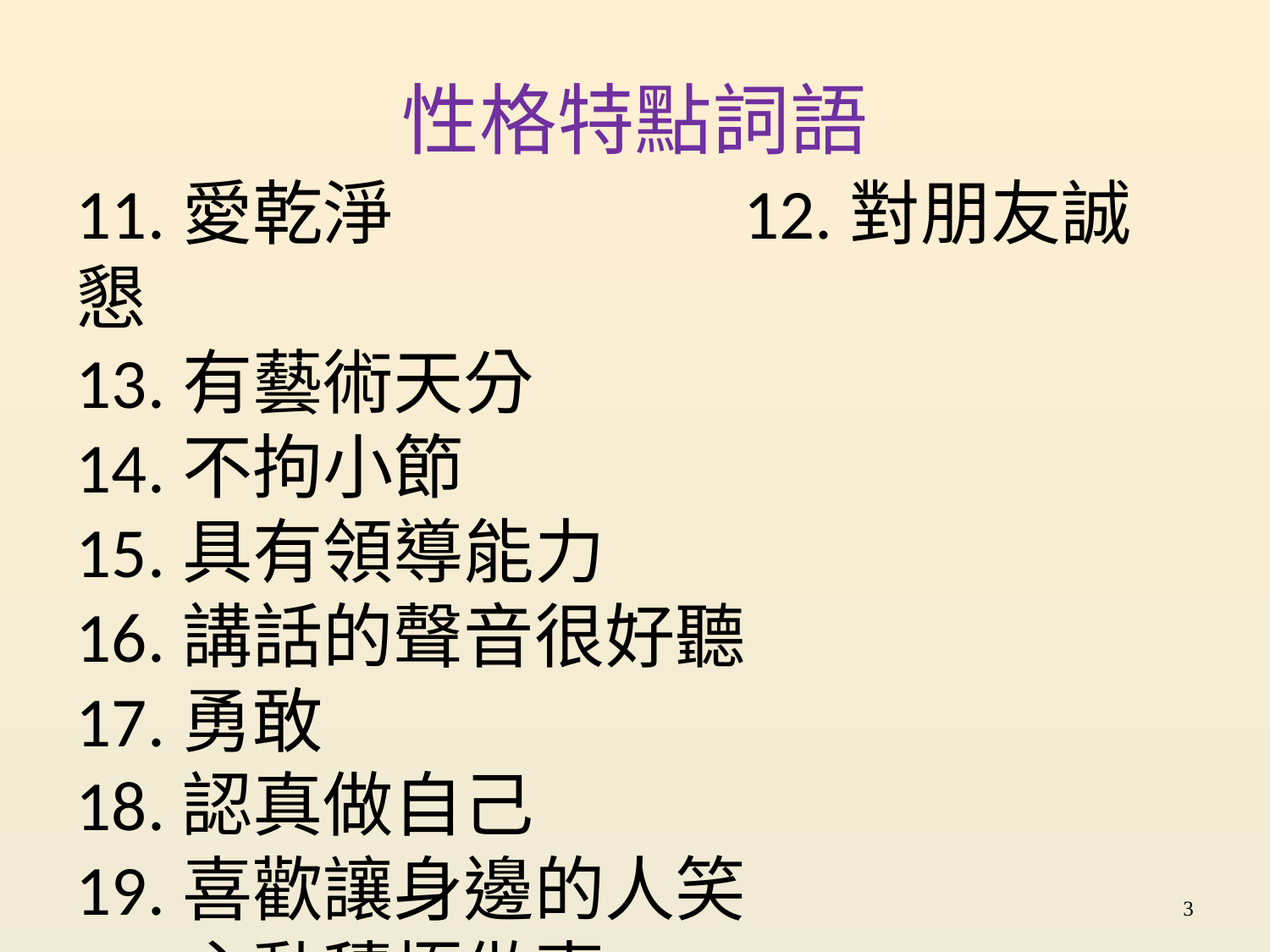

# 性格特點詞語
11.愛乾淨                     12.對朋友誠懇
13.有藝術天分
14.不拘小節
15.具有領導能力
16.講話的聲音很好聽
17.勇敢
18.認真做自己
19.喜歡讓身邊的人笑
20.主動積極做事
3